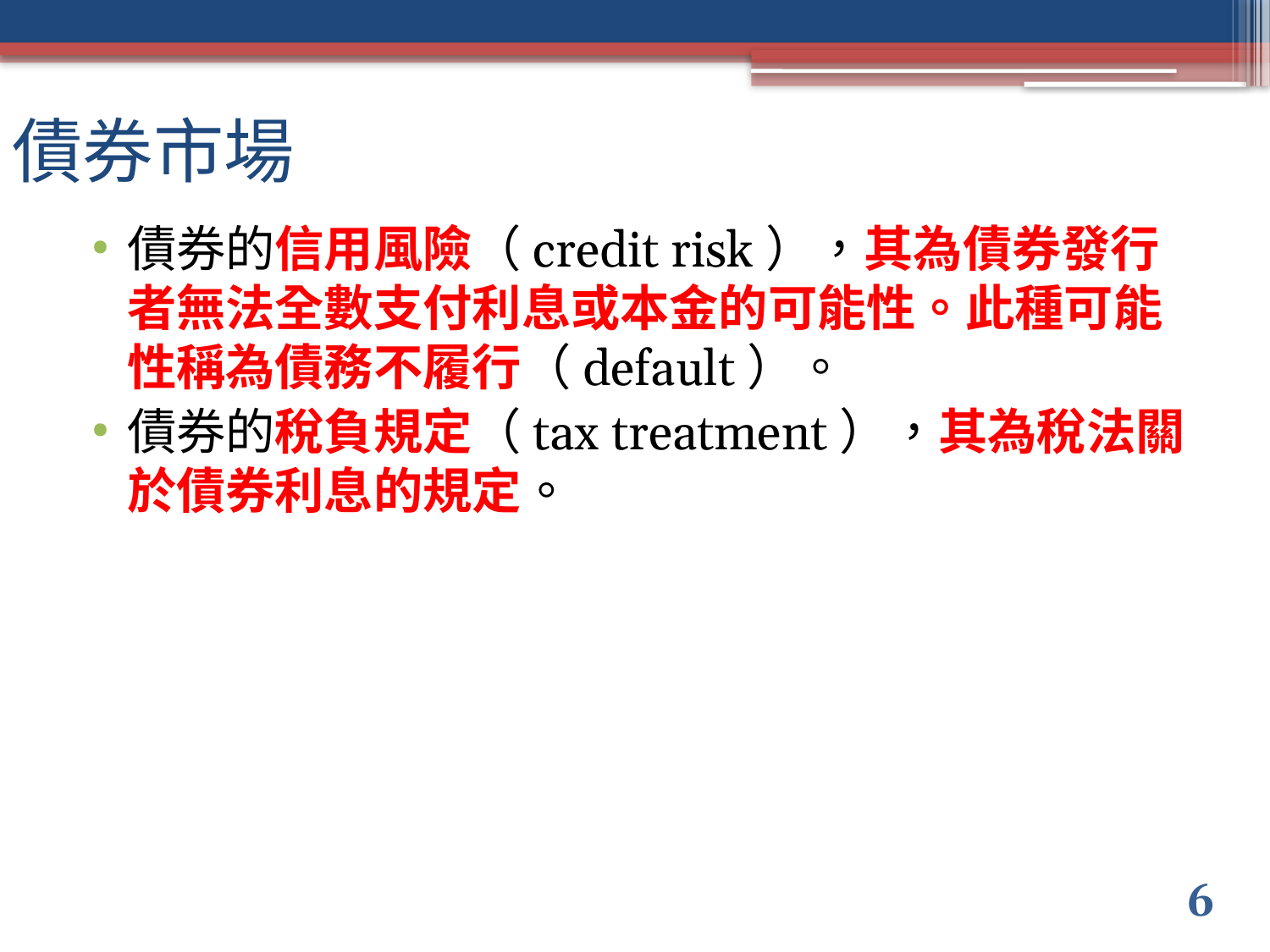

# 債券市場
債券的信用風險（credit risk），其為債券發行者無法全數支付利息或本金的可能性。此種可能性稱為債務不履行（default）。
債券的稅負規定（tax treatment），其為稅法關於債券利息的規定。

6